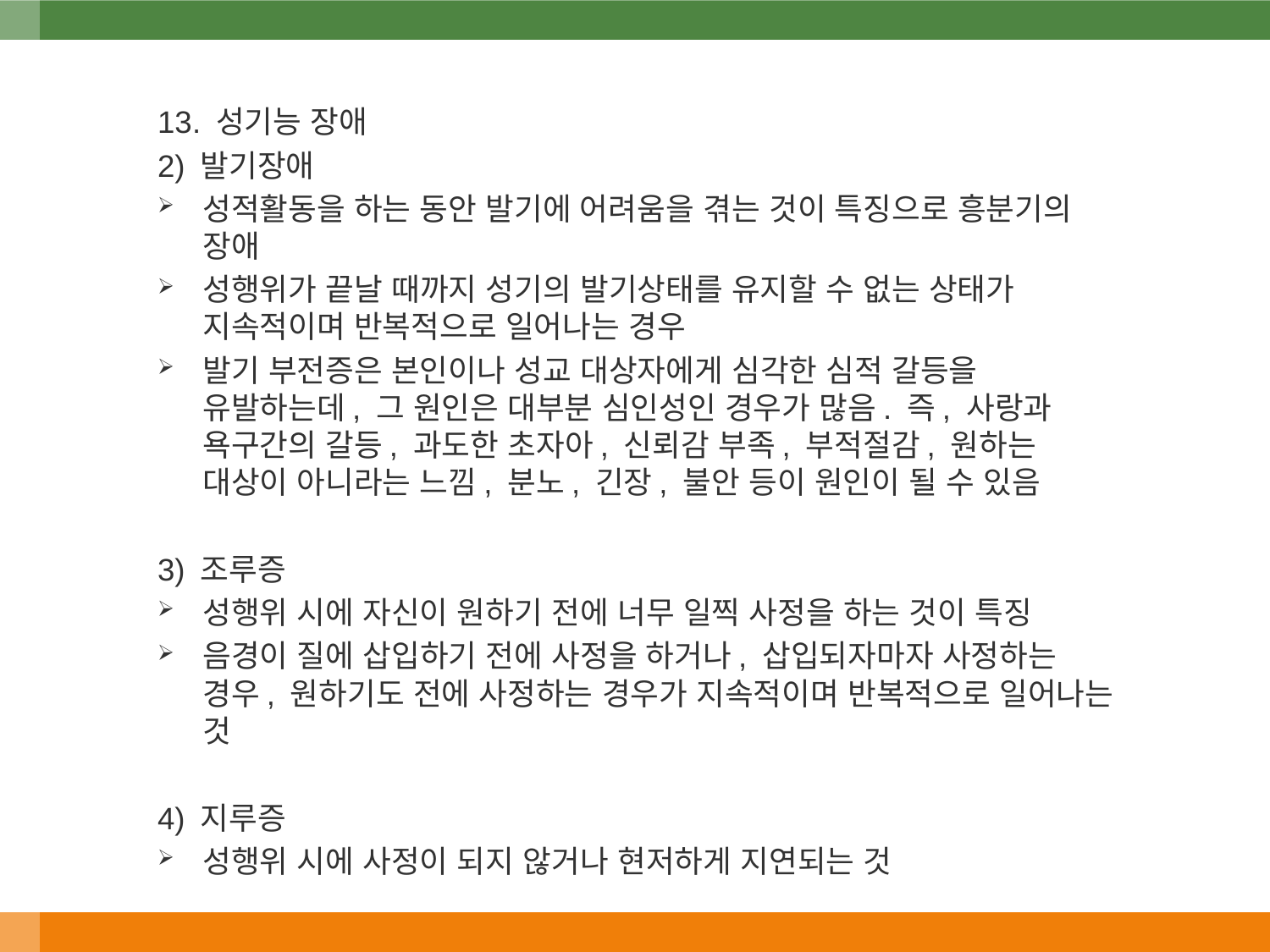

13. 성기능 장애
2) 발기장애
성적활동을 하는 동안 발기에 어려움을 겪는 것이 특징으로 흥분기의 장애
성행위가 끝날 때까지 성기의 발기상태를 유지할 수 없는 상태가 지속적이며 반복적으로 일어나는 경우
발기 부전증은 본인이나 성교 대상자에게 심각한 심적 갈등을 유발하는데, 그 원인은 대부분 심인성인 경우가 많음. 즉, 사랑과 욕구간의 갈등, 과도한 초자아, 신뢰감 부족, 부적절감, 원하는 대상이 아니라는 느낌, 분노, 긴장, 불안 등이 원인이 될 수 있음

3) 조루증
성행위 시에 자신이 원하기 전에 너무 일찍 사정을 하는 것이 특징
음경이 질에 삽입하기 전에 사정을 하거나, 삽입되자마자 사정하는 경우, 원하기도 전에 사정하는 경우가 지속적이며 반복적으로 일어나는 것

4) 지루증
성행위 시에 사정이 되지 않거나 현저하게 지연되는 것